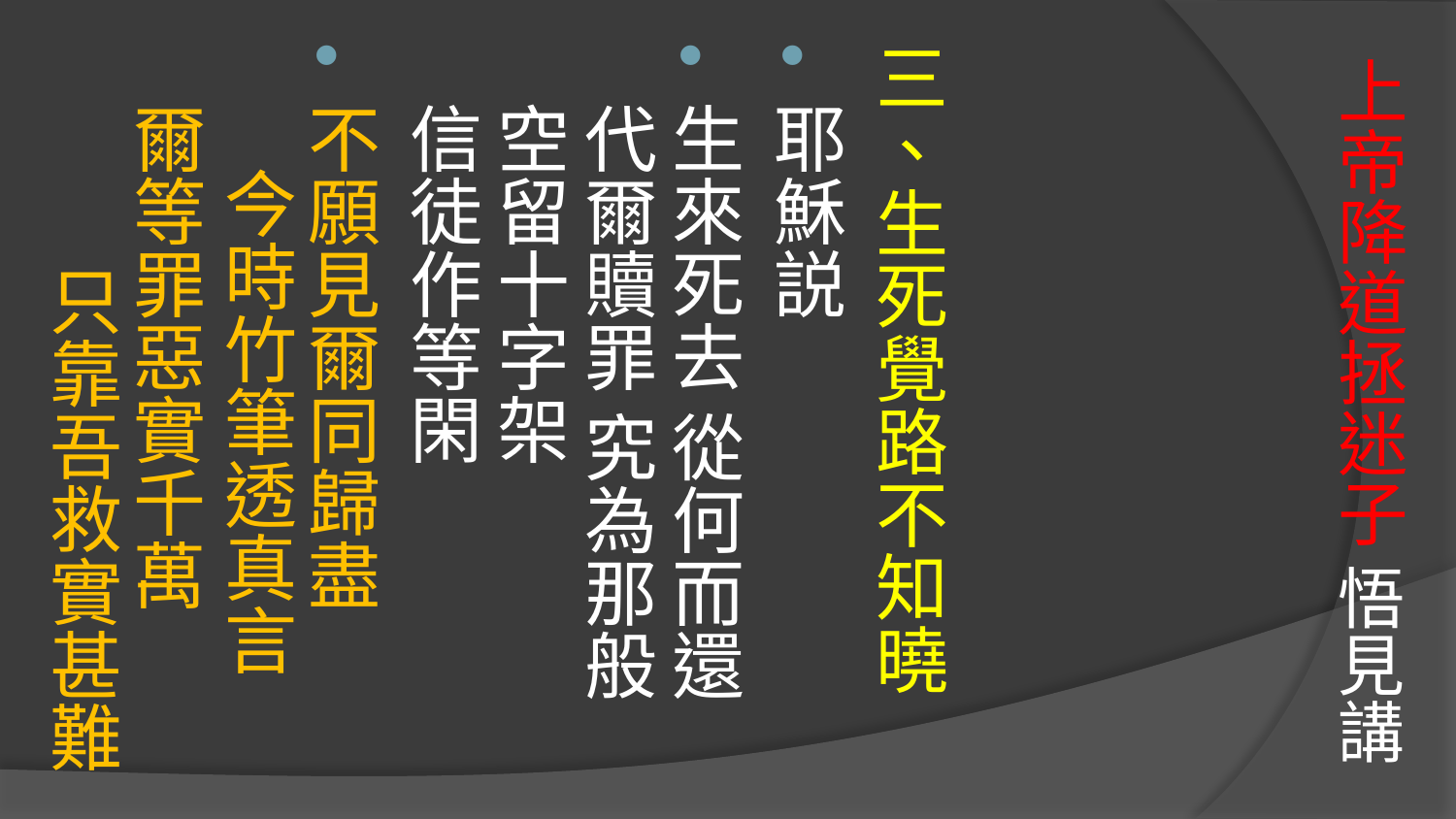

三、生死覺路不知曉
耶穌説
生來死去 從何而還
代爾贖罪 究為那般
空留十字架                    信徒作等閑
不願見爾同歸盡　           今時竹筆透真言
爾等罪惡實千萬　                 只靠吾救實甚難
# 上帝降道拯迷子 悟見講